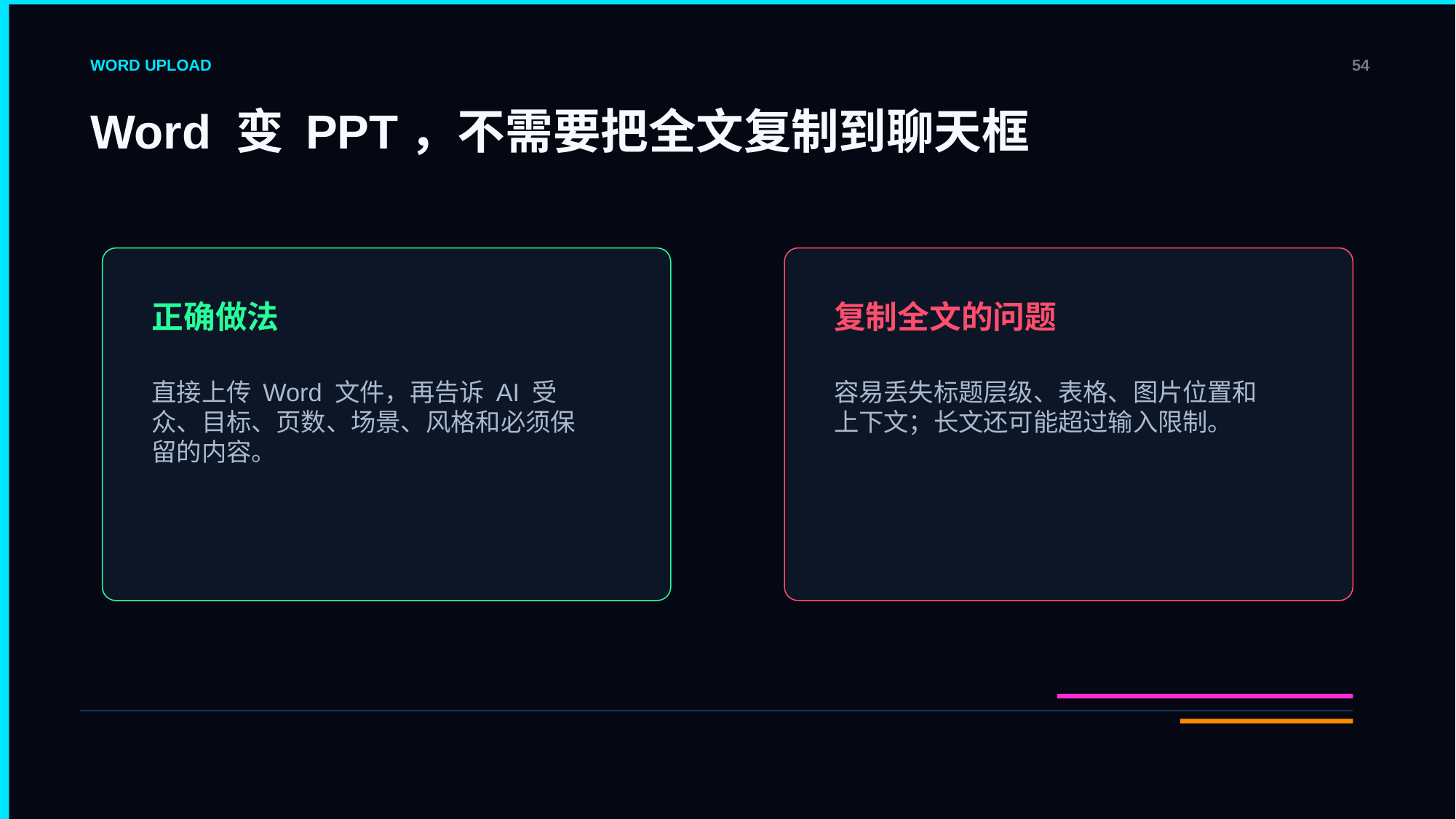

WORD UPLOAD
54
Word 变 PPT，不需要把全文复制到聊天框

正确做法
复制全文的问题
直接上传 Word 文件，再告诉 AI 受众、目标、页数、场景、风格和必须保留的内容。
容易丢失标题层级、表格、图片位置和上下文；长文还可能超过输入限制。